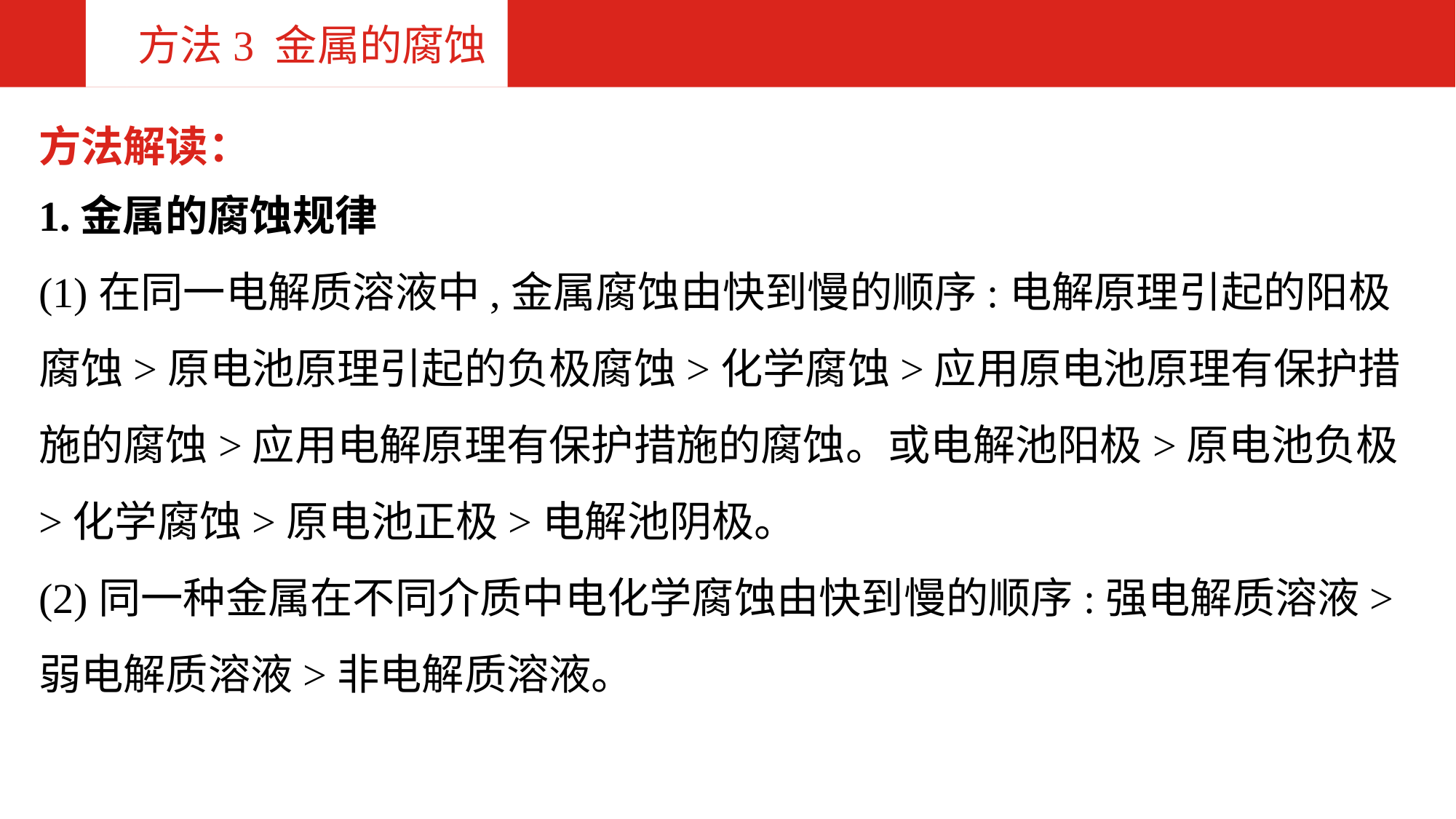

方法3 金属的腐蚀

方法解读：
1.金属的腐蚀规律
(1)在同一电解质溶液中,金属腐蚀由快到慢的顺序:电解原理引起的阳极腐蚀>原电池原理引起的负极腐蚀>化学腐蚀>应用原电池原理有保护措施的腐蚀>应用电解原理有保护措施的腐蚀。或电解池阳极>原电池负极>化学腐蚀>原电池正极>电解池阴极。
(2)同一种金属在不同介质中电化学腐蚀由快到慢的顺序:强电解质溶液>弱电解质溶液>非电解质溶液。